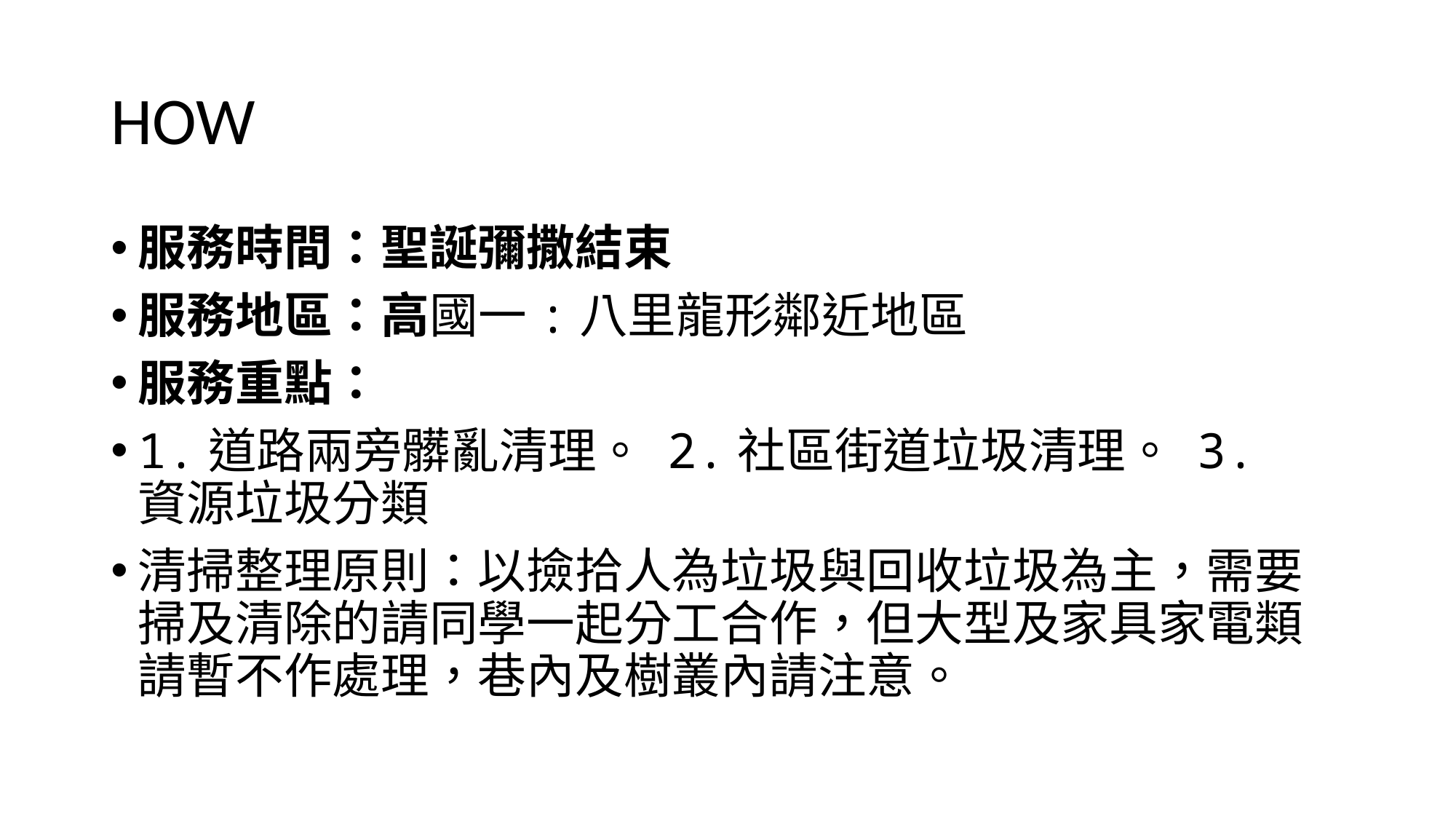

# HOW
服務時間：聖誕彌撒結束
服務地區：高國一:八里龍形鄰近地區
服務重點：
1.道路兩旁髒亂清理。 2.社區街道垃圾清理。 3. 資源垃圾分類
清掃整理原則：以撿拾人為垃圾與回收垃圾為主，需要掃及清除的請同學一起分工合作，但大型及家具家電類請暫不作處理，巷內及樹叢內請注意。